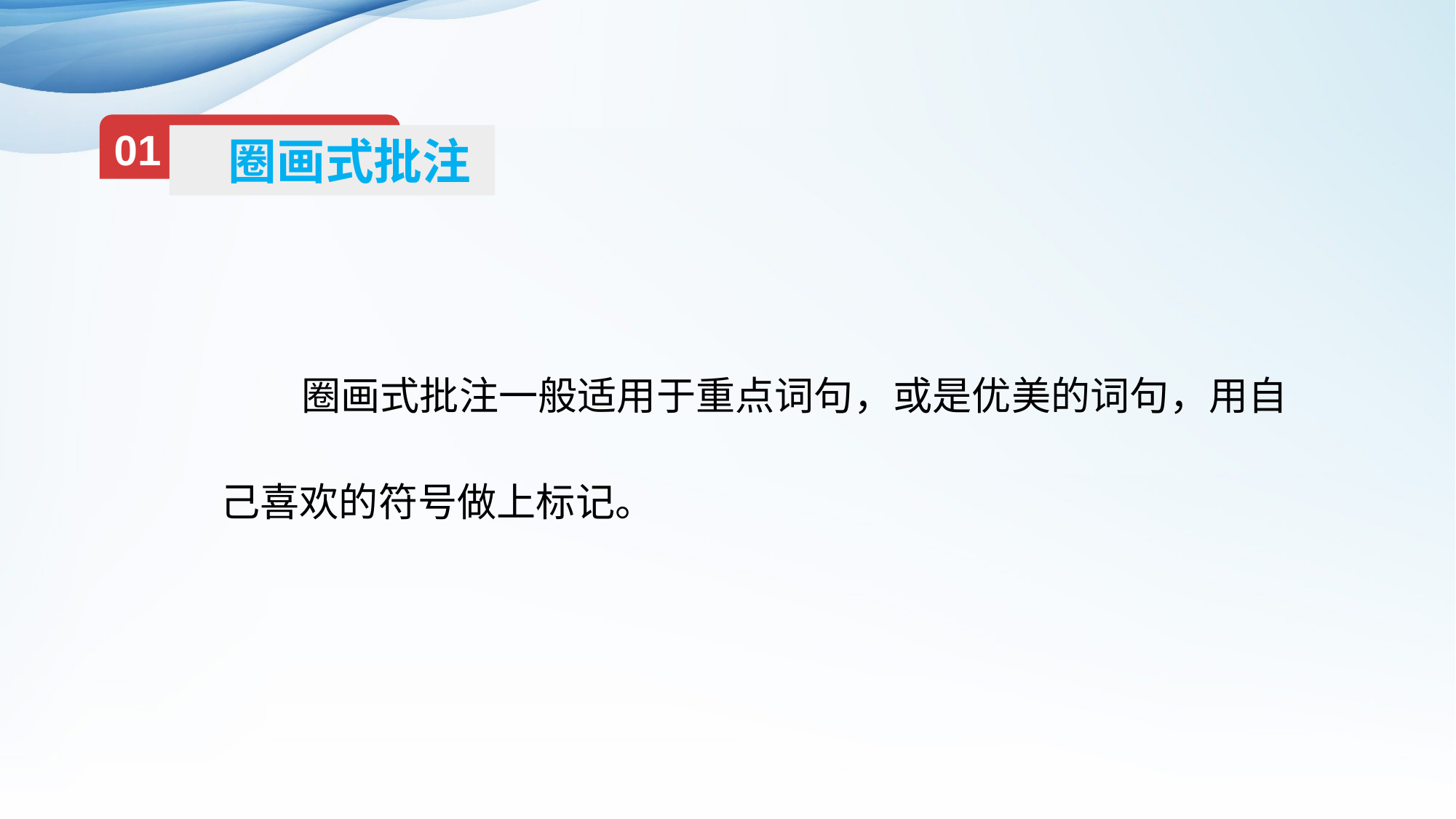

01
    圈画式批注
        圈画式批注一般适用于重点词句，或是优美的词句，用自己喜欢的符号做上标记。